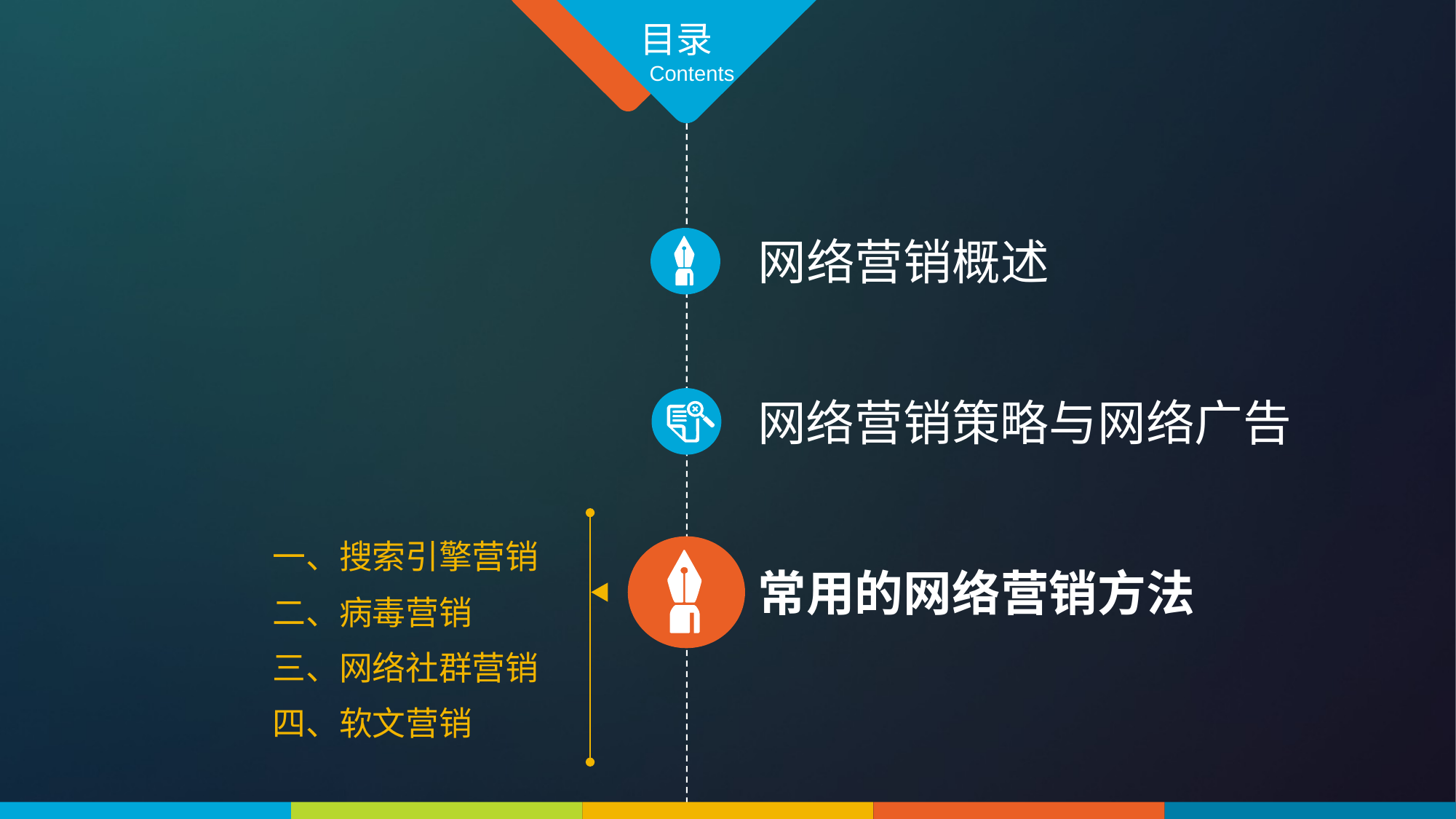

目录
Contents

网络营销概述

网络营销策略与网络广告

一、搜索引擎营销
二、病毒营销
三、网络社群营销
四、软文营销

常用的网络营销方法